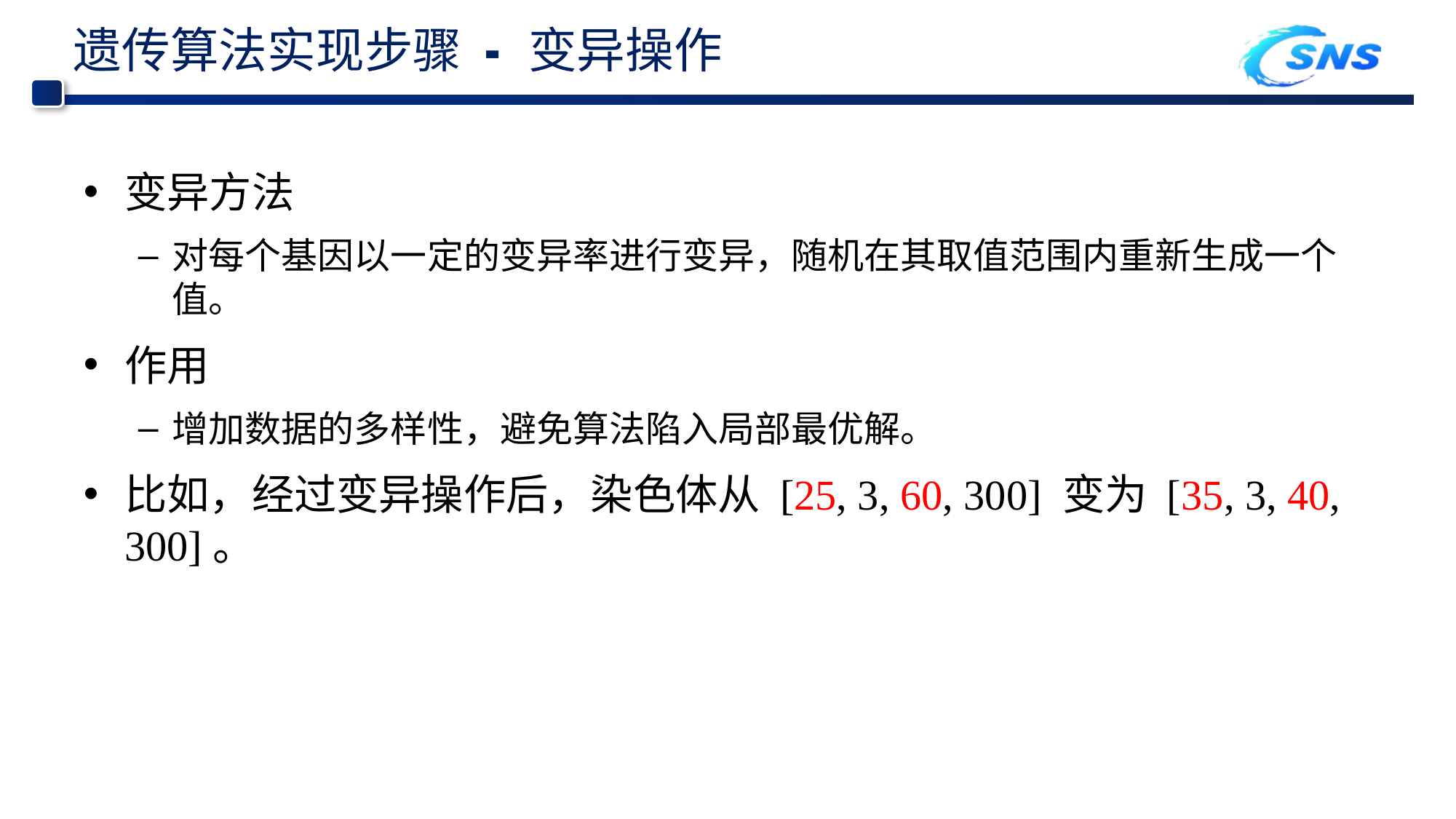

# 遗传算法实现步骤 - 变异操作
变异方法
对每个基因以一定的变异率进行变异，随机在其取值范围内重新生成一个值。
作用
增加数据的多样性，避免算法陷入局部最优解。
比如，经过变异操作后，染色体从 [25, 3, 60, 300] 变为 [35, 3, 40, 300]。

9